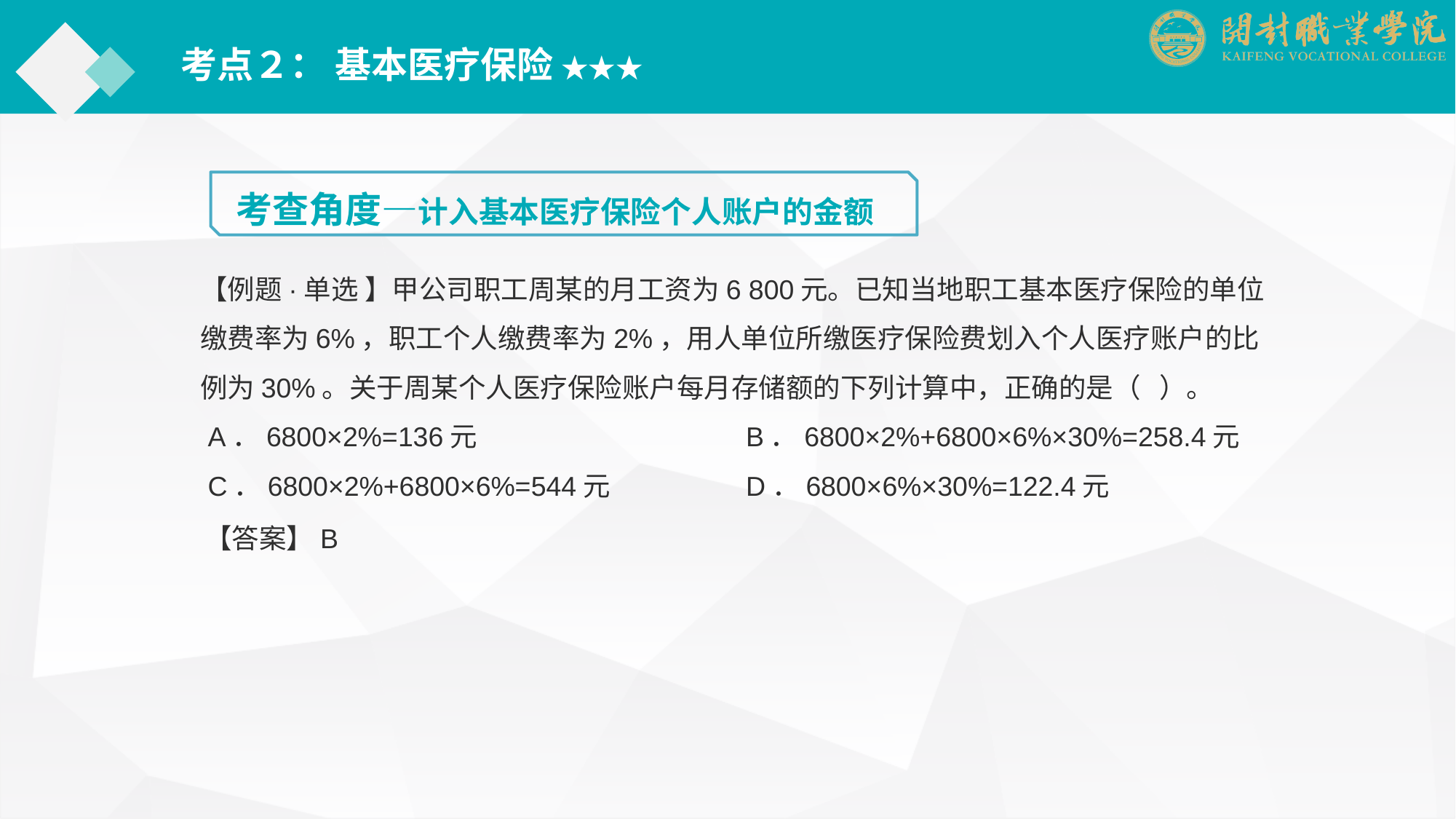

考点２： 基本医疗保险 ★★★

考查角度—计入基本医疗保险个人账户的金额
【例题·单选 】甲公司职工周某的月工资为6 800元。已知当地职工基本医疗保险的单位缴费率为6%，职工个人缴费率为2%，用人单位所缴医疗保险费划入个人医疗账户的比例为30%。关于周某个人医疗保险账户每月存储额的下列计算中，正确的是（   ）。
 A．6800×2%=136元			B．6800×2%+6800×6%×30%=258.4元
 C．6800×2%+6800×6%=544元		D．6800×6%×30%=122.4元
【答案】B